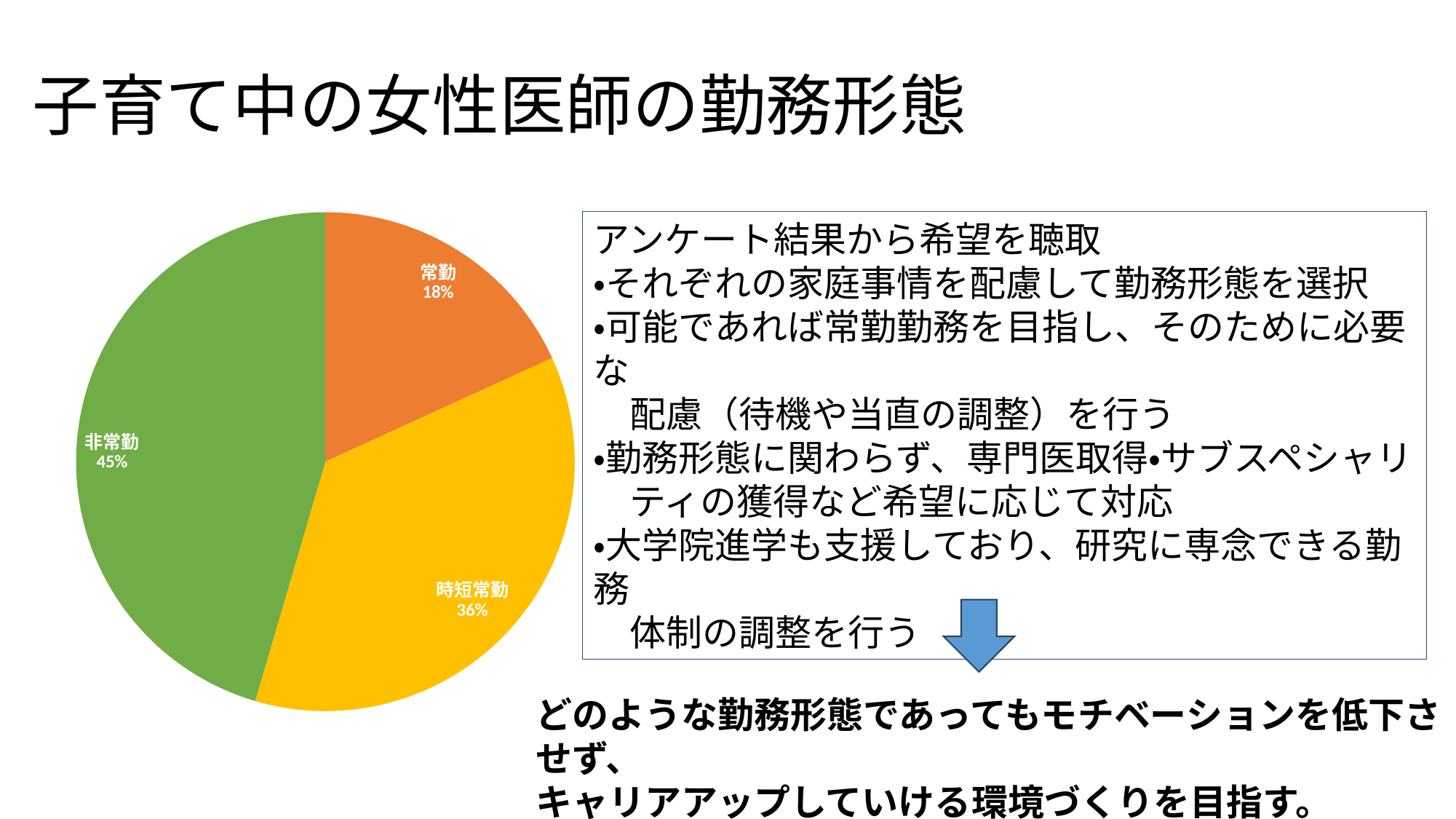

# 子育て中の女性医師の勤務形態

### Chart

| Category | 売上高 |
|---|---|
| 常勤 | 2.0 |
| 時短常勤 | 4.0 |
| 非常勤 | 5.0 |
アンケート結果から希望を聴取
・それぞれの家庭事情を配慮して勤務形態を選択
・可能であれば常勤勤務を目指し、そのために必要な
　配慮（待機や当直の調整）を行う
・勤務形態に関わらず、専門医取得・サブスペシャリ
　ティの獲得など希望に応じて対応
・大学院進学も支援しており、研究に専念できる勤務
　体制の調整を行う

どのような勤務形態であってもモチベーションを低下させず、
キャリアアップしていける環境づくりを目指す。